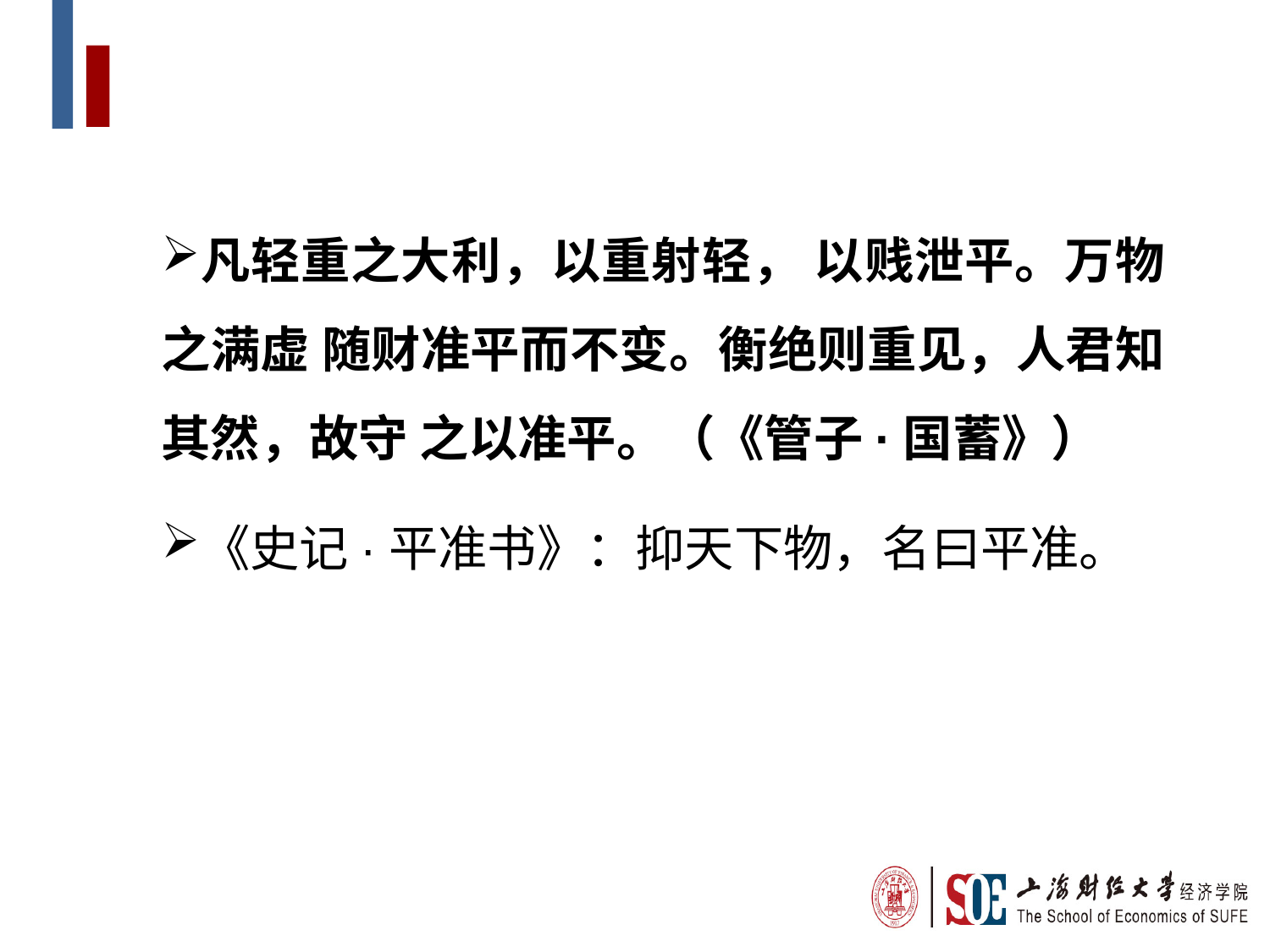

凡轻重之大利，以重射轻， 以贱泄平。万物之满虚 随财准平而不变。衡绝则重见，人君知其然，故守 之以准平。（《管子·国蓄》）
《史记·平准书》：抑天下物，名曰平准。